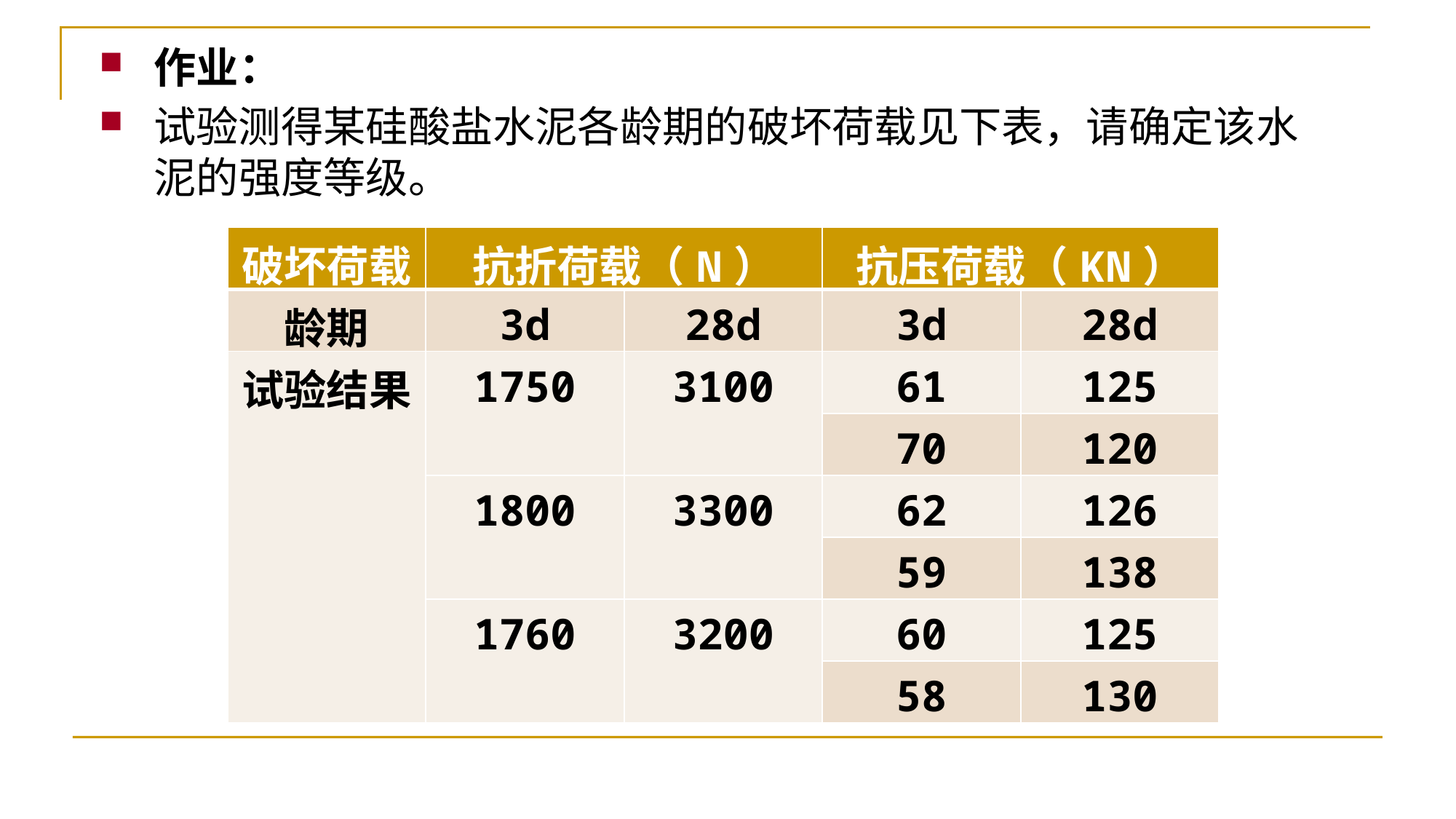

作业：
试验测得某硅酸盐水泥各龄期的破坏荷载见下表，请确定该水泥的强度等级。
| 破坏荷载 | 抗折荷载（N） |  | 抗压荷载（KN） |  |
| --- | --- | --- | --- | --- |
| 龄期 | 3d | 28d | 3d | 28d |
| 试验结果 | 1750 | 3100 | 61 | 125 |
|  |  |  | 70 | 120 |
|  | 1800 | 3300 | 62 | 126 |
|  |  |  | 59 | 138 |
|  | 1760 | 3200 | 60 | 125 |
|  |  |  | 58 | 130 |